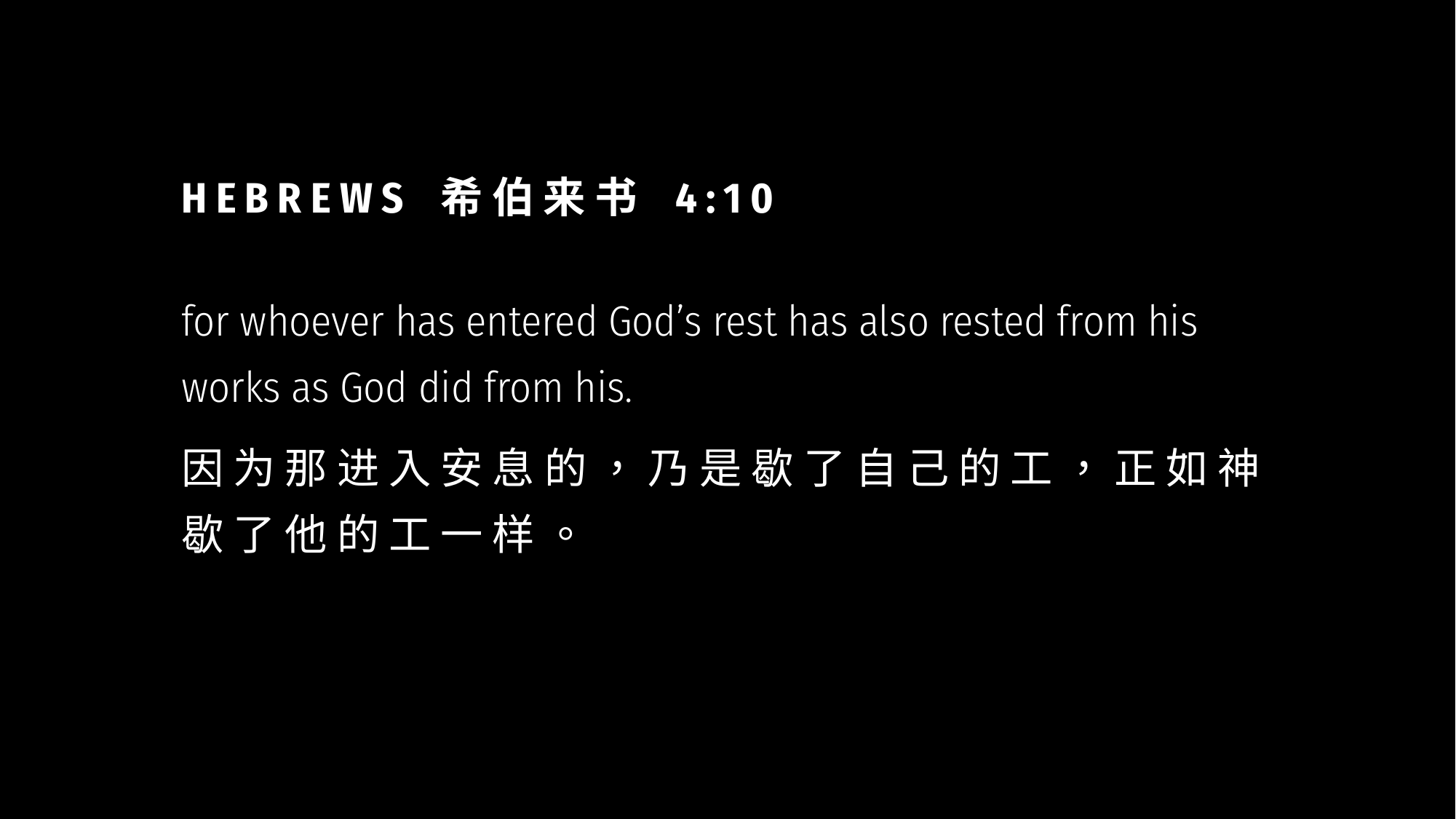

# Hebrews 希伯来书 4:10
for whoever has entered God’s rest has also rested from his works as God did from his.
因 为 那 进 入 安 息 的 ， 乃 是 歇 了 自 己 的 工 ， 正 如 神 歇 了 他 的 工 一 样 。